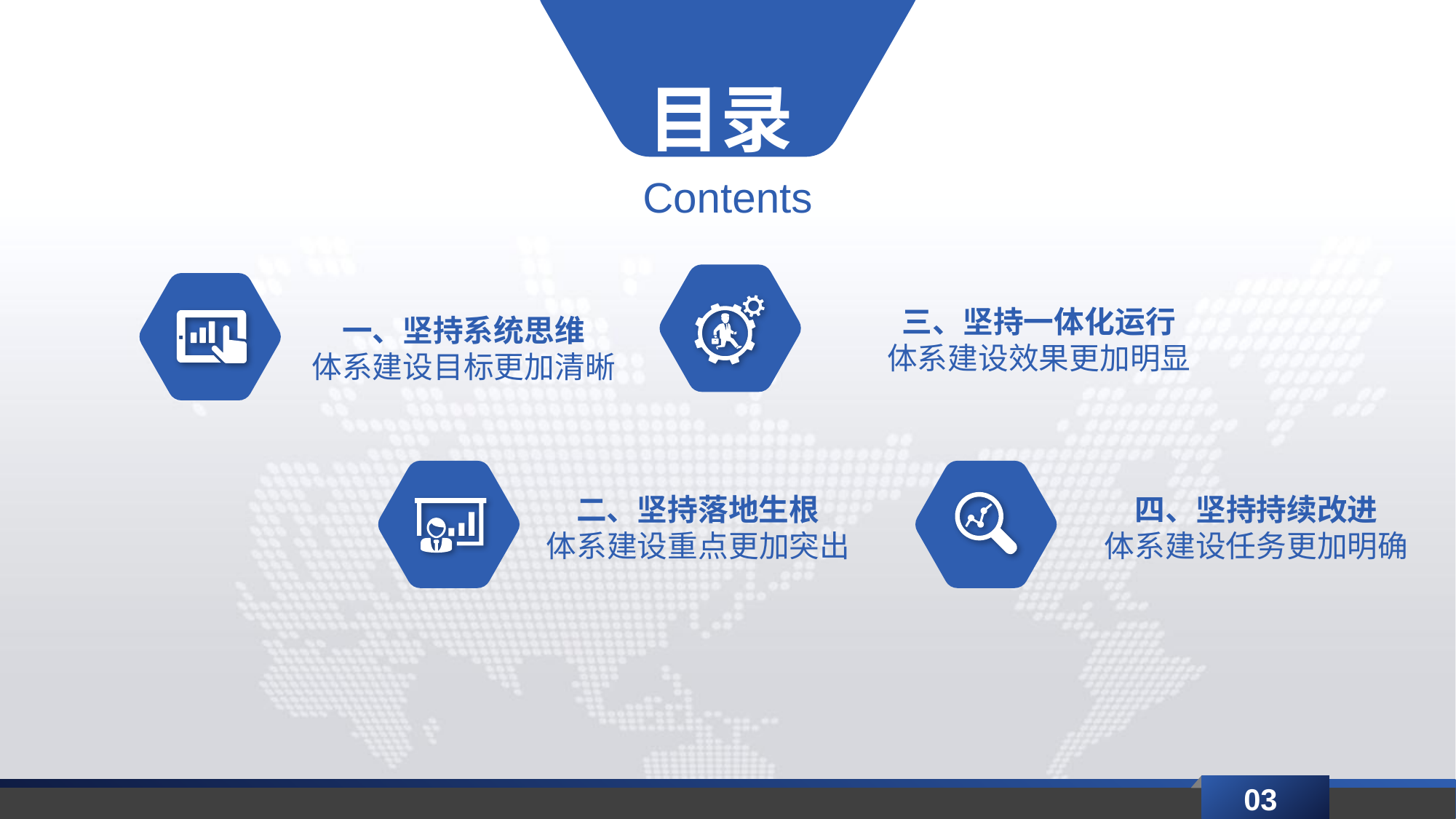

目录
Contents

三、坚持一体化运行
体系建设效果更加明显
一、坚持系统思维
体系建设目标更加清晰

二、坚持落地生根
体系建设重点更加突出
四、坚持持续改进
体系建设任务更加明确

03

延时符